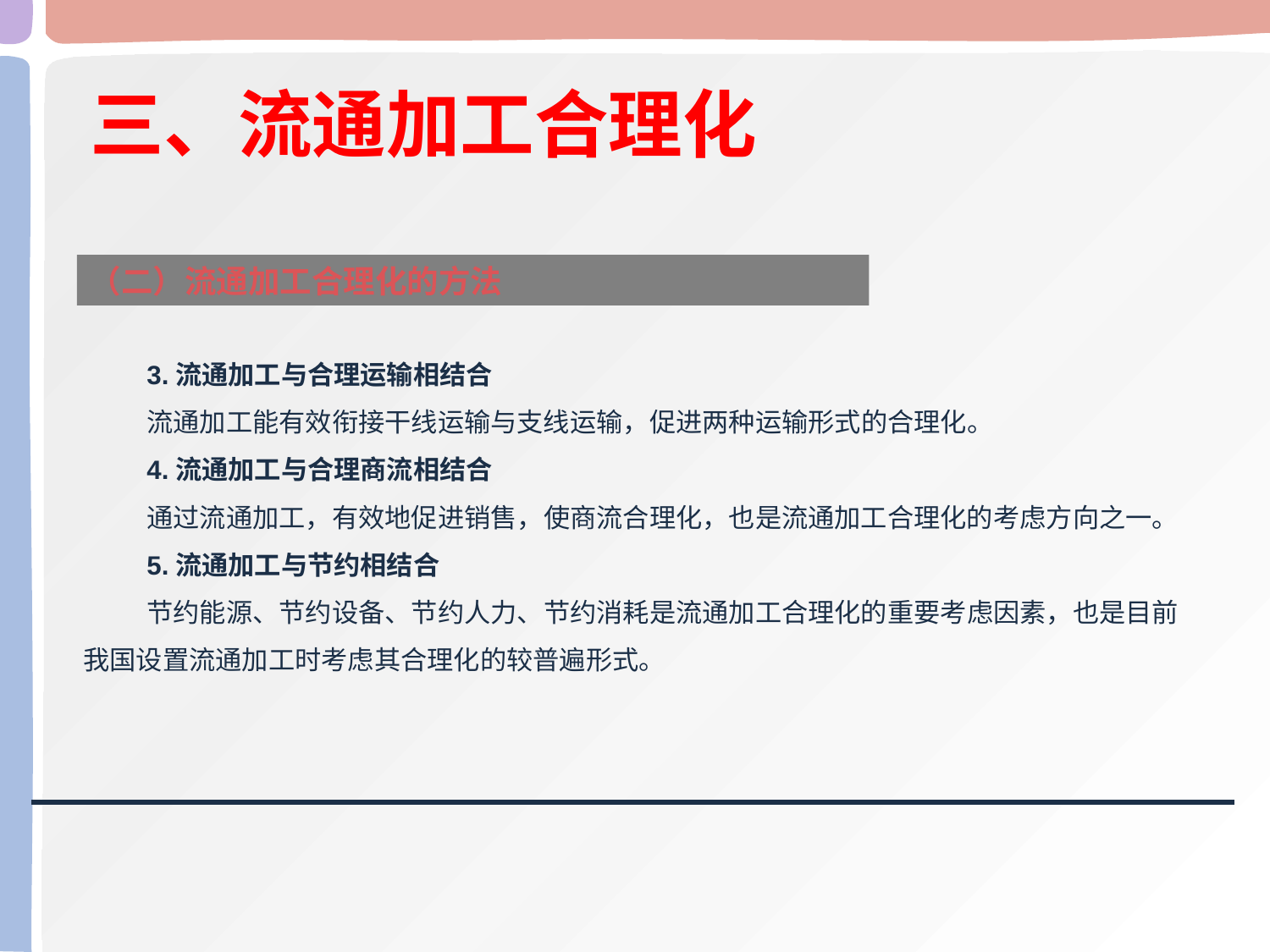

三、流通加工合理化
（二）流通加工合理化的方法
3.流通加工与合理运输相结合
流通加工能有效衔接干线运输与支线运输，促进两种运输形式的合理化。
4.流通加工与合理商流相结合
通过流通加工，有效地促进销售，使商流合理化，也是流通加工合理化的考虑方向之一。
5.流通加工与节约相结合
节约能源、节约设备、节约人力、节约消耗是流通加工合理化的重要考虑因素，也是目前我国设置流通加工时考虑其合理化的较普遍形式。